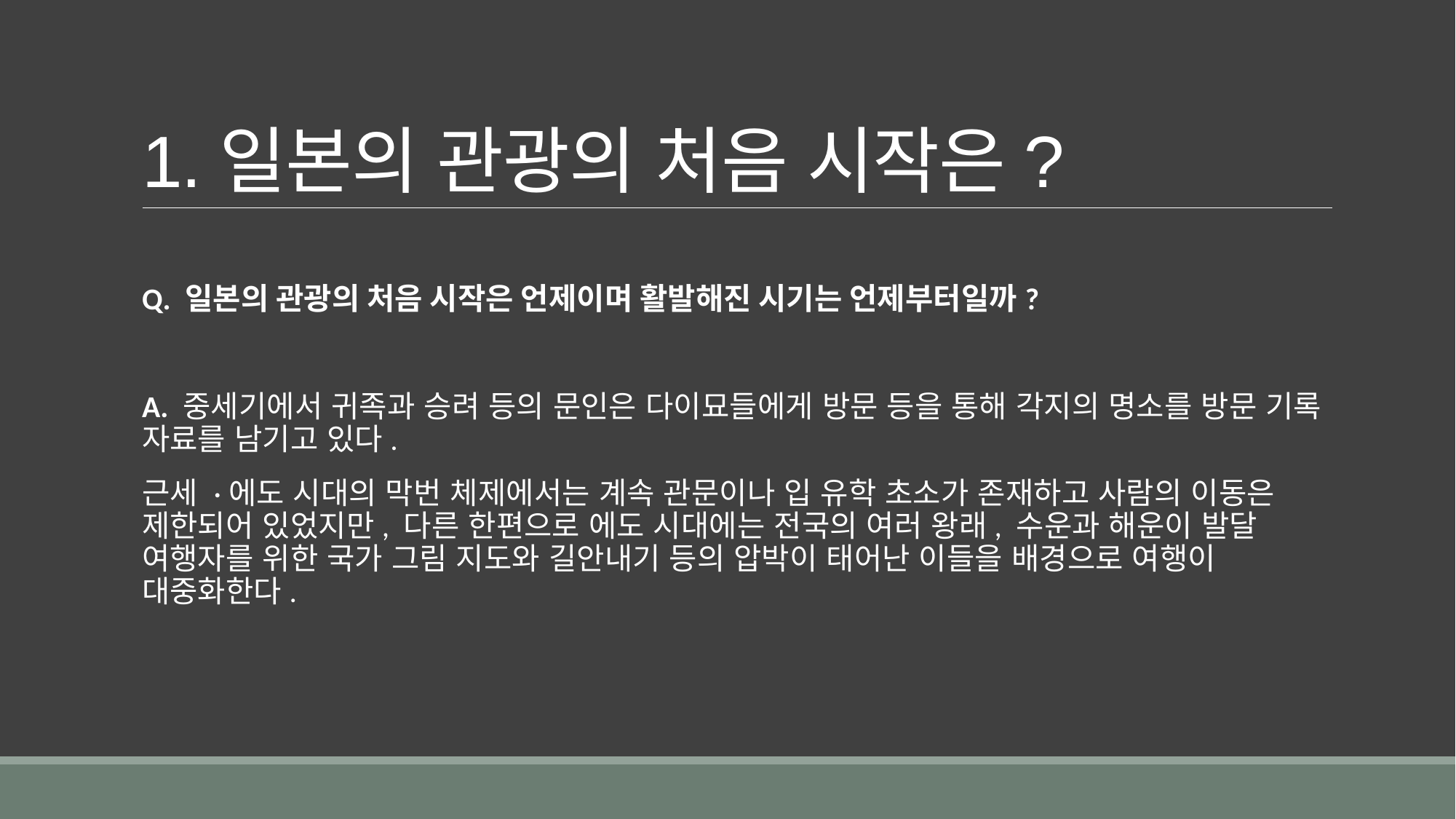

# 1.일본의 관광의 처음 시작은?

Q. 일본의 관광의 처음 시작은 언제이며 활발해진 시기는 언제부터일까?

A. 중세기에서 귀족과 승려 등의 문인은 다이묘들에게 방문 등을 통해 각지의 명소를 방문 기록 자료를 남기고 있다.
근세 ·에도 시대의 막번 체제에서는 계속 관문이나 입 유학 초소가 존재하고 사람의 이동은 제한되어 있었지만, 다른 한편으로 에도 시대에는 전국의 여러 왕래, 수운과 해운이 발달 여행자를 위한 국가 그림 지도와 길안내기 등의 압박이 태어난 이들을 배경으로 여행이 대중화한다.